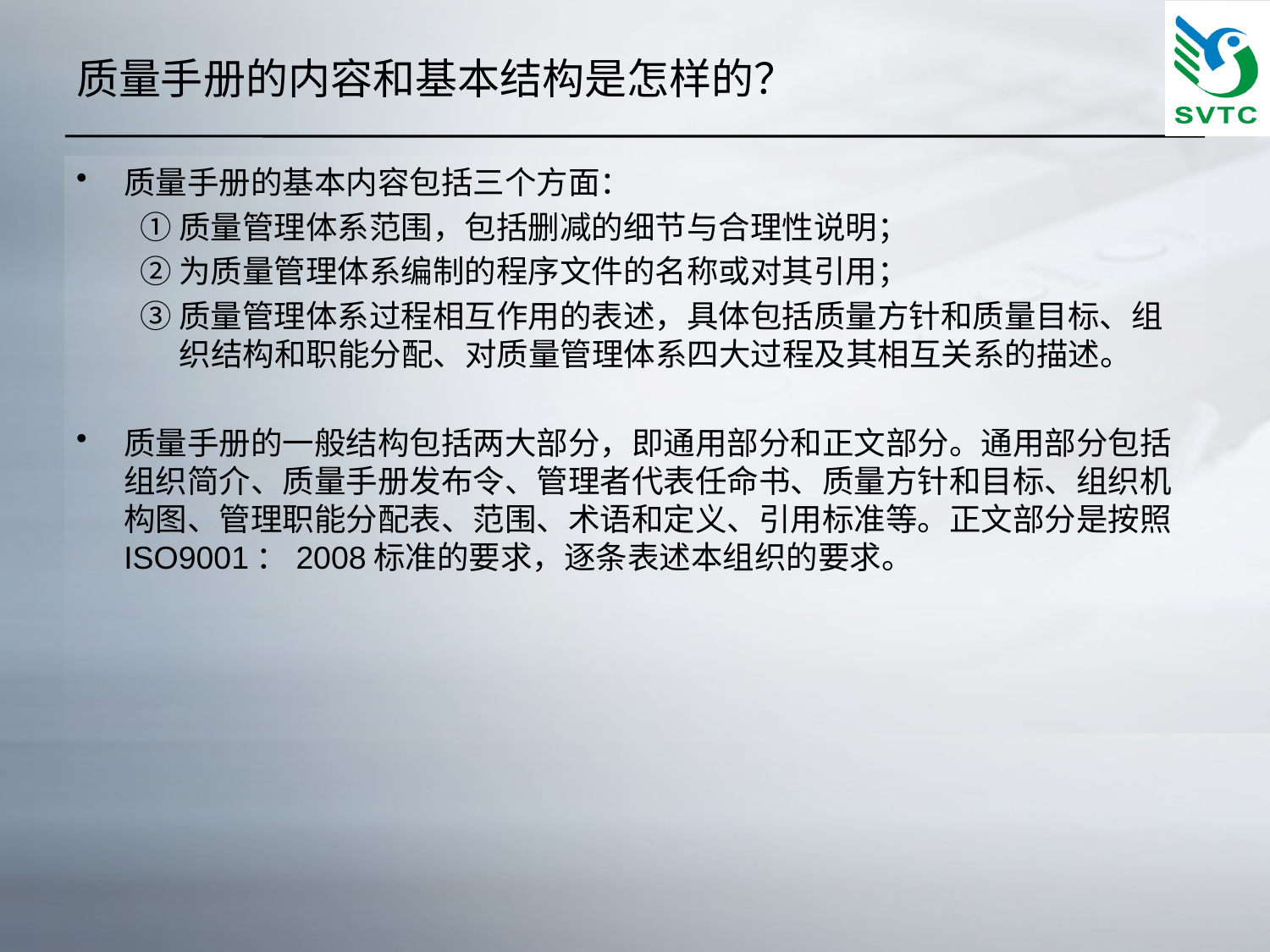

# 质量手册的内容和基本结构是怎样的？
质量手册的基本内容包括三个方面：
①质量管理体系范围，包括删减的细节与合理性说明；
②为质量管理体系编制的程序文件的名称或对其引用；
③质量管理体系过程相互作用的表述，具体包括质量方针和质量目标、组织结构和职能分配、对质量管理体系四大过程及其相互关系的描述。

质量手册的一般结构包括两大部分，即通用部分和正文部分。通用部分包括组织简介、质量手册发布令、管理者代表任命书、质量方针和目标、组织机构图、管理职能分配表、范围、术语和定义、引用标准等。正文部分是按照ISO9001：2008标准的要求，逐条表述本组织的要求。